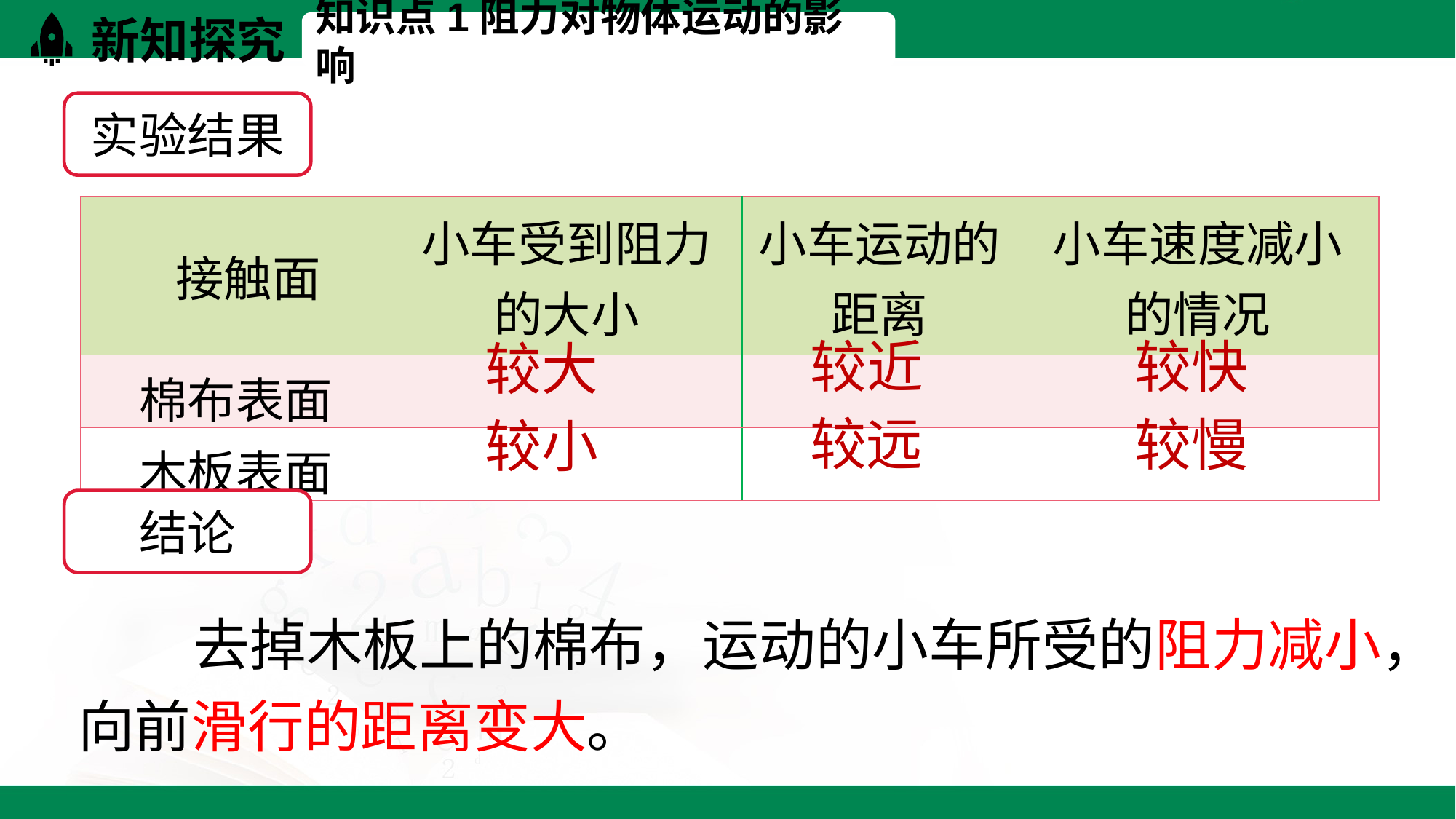

新知探究
知识点1阻力对物体运动的影响

实验结果
| 接触面 | 小车受到阻力的大小 | 小车运动的距离 | 小车速度减小的情况 |
| --- | --- | --- | --- |
| 棉布表面 |  |  |  |
| 木板表面 |  |  |  |
较近
较快
较大
较远
较慢
较小
结论
        去掉木板上的棉布，运动的小车所受的阻力减小，向前滑行的距离变大。